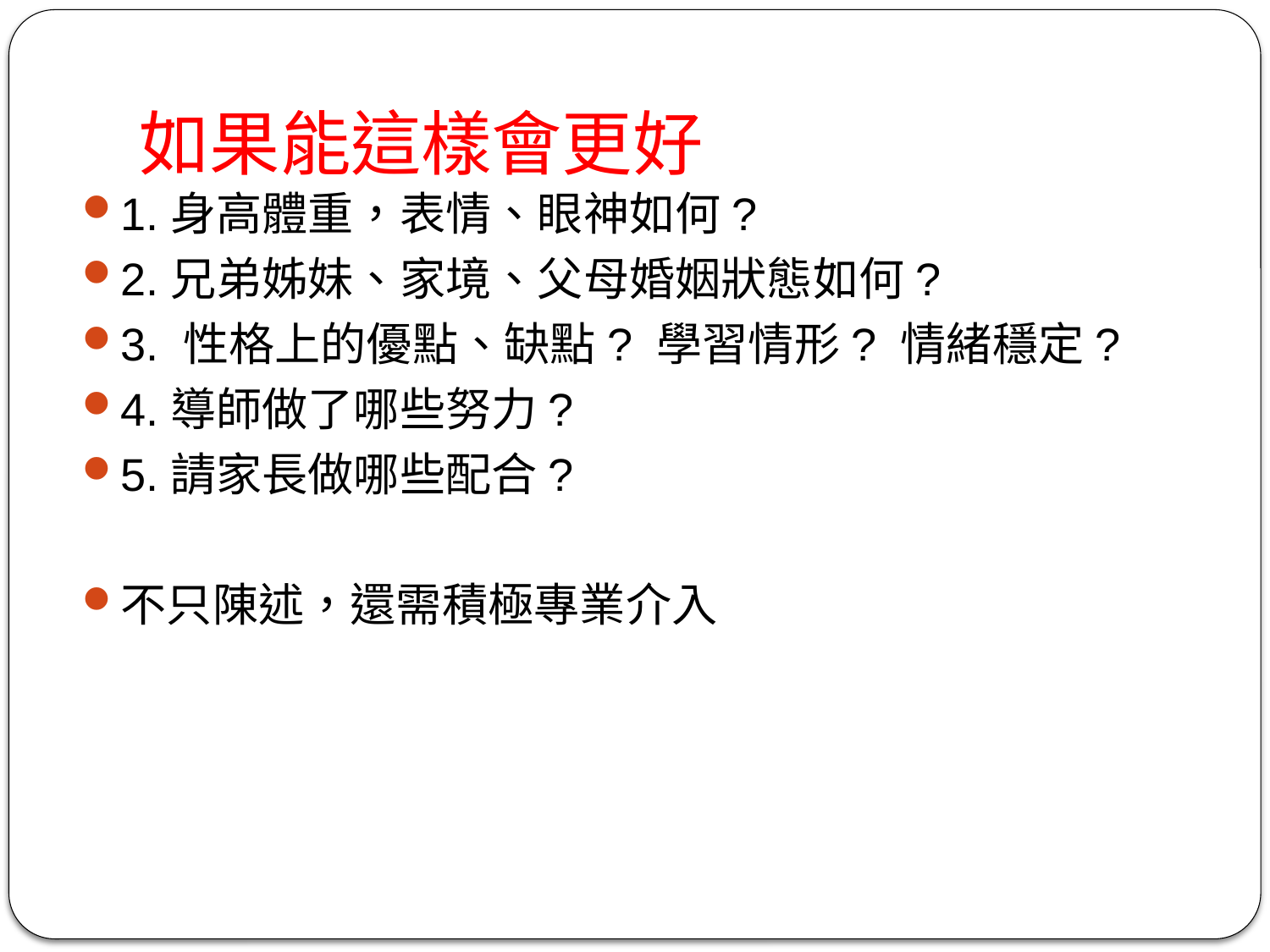

# 如果能這樣會更好
1.身高體重，表情、眼神如何?
2.兄弟姊妹、家境、父母婚姻狀態如何?
3. 性格上的優點、缺點? 學習情形? 情緒穩定?
4.導師做了哪些努力?
5.請家長做哪些配合?

不只陳述，還需積極專業介入